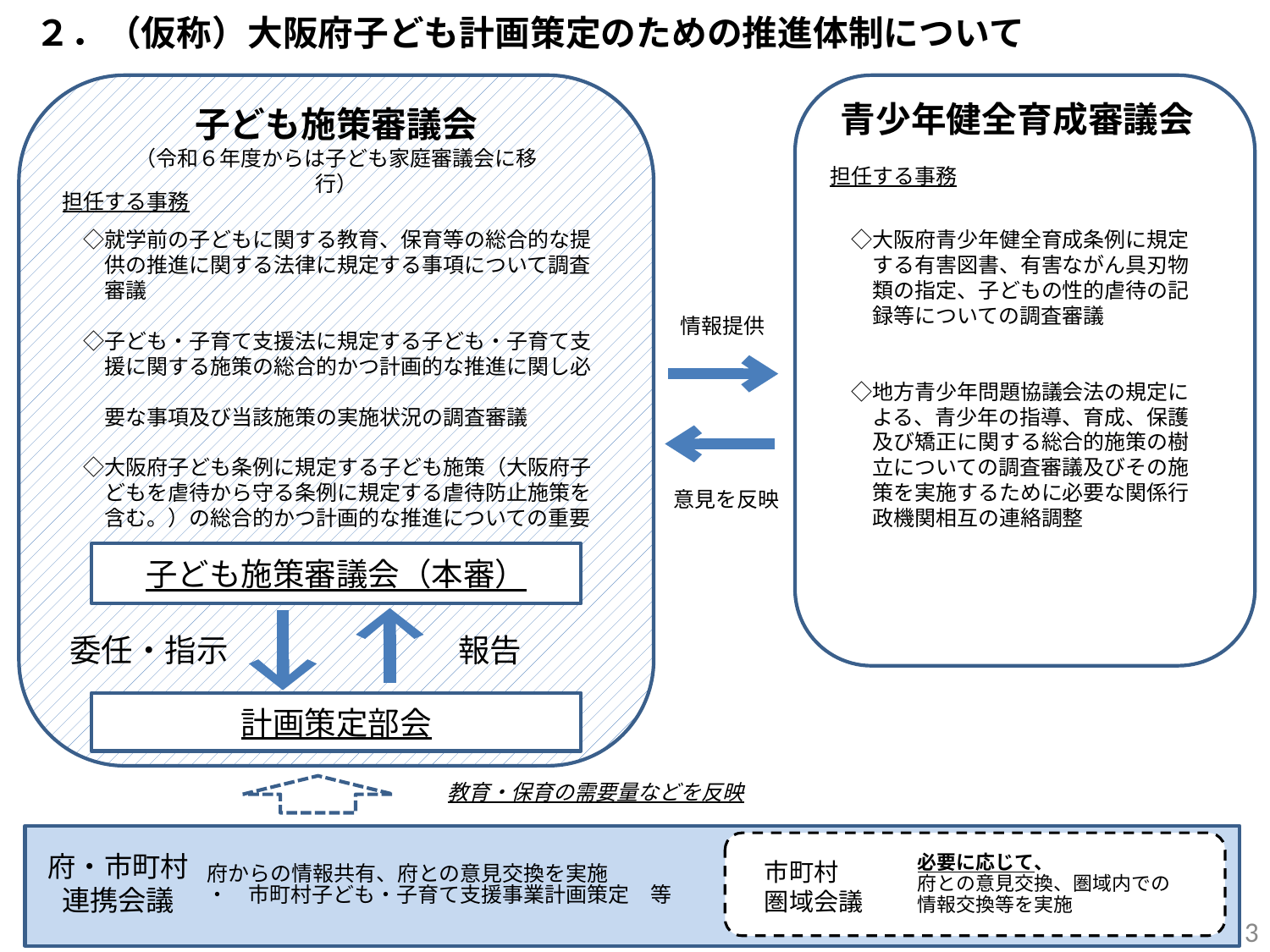

２．（仮称）大阪府子ども計画策定のための推進体制について

担任する事務

　◇就学前の子どもに関する教育、保育等の総合的な提
　　供の推進に関する法律に規定する事項について調査
　　審議

　◇子ども・子育て支援法に規定する子ども・子育て支
　　援に関する施策の総合的かつ計画的な推進に関し必
　　要な事項及び当該施策の実施状況の調査審議

　◇大阪府子ども条例に規定する子ども施策（大阪府子
　　どもを虐待から守る条例に規定する虐待防止施策を
　　含む。）の総合的かつ計画的な推進についての重要
　　事項の調査審議

担任する事務

　◇大阪府青少年健全育成条例に規定
　　する有害図書、有害ながん具刃物
　　類の指定、子どもの性的虐待の記
　　録等についての調査審議

　◇地方青少年問題協議会法の規定に
　　よる、青少年の指導、育成、保護
　　及び矯正に関する総合的施策の樹
　　立についての調査審議及びその施
　　策を実施するために必要な関係行
　　政機関相互の連絡調整
青少年健全育成審議会
子ども施策審議会
（令和６年度からは子ども家庭審議会に移行）
情報提供
意見を反映
子ども施策審議会（本審）
委任・指示
報告
計画策定部会
教育・保育の需要量などを反映

　　　　　　　　府からの情報共有、府との意見交換を実施
　　　　　　　　・　市町村子ども・子育て支援事業計画策定　等
　　　　　　　　　必要に応じて、
　　　　　　　　　府との意見交換、圏域内での
　　　　　　　　　情報交換等を実施
府・市町村
連携会議
市町村
圏域会議
3